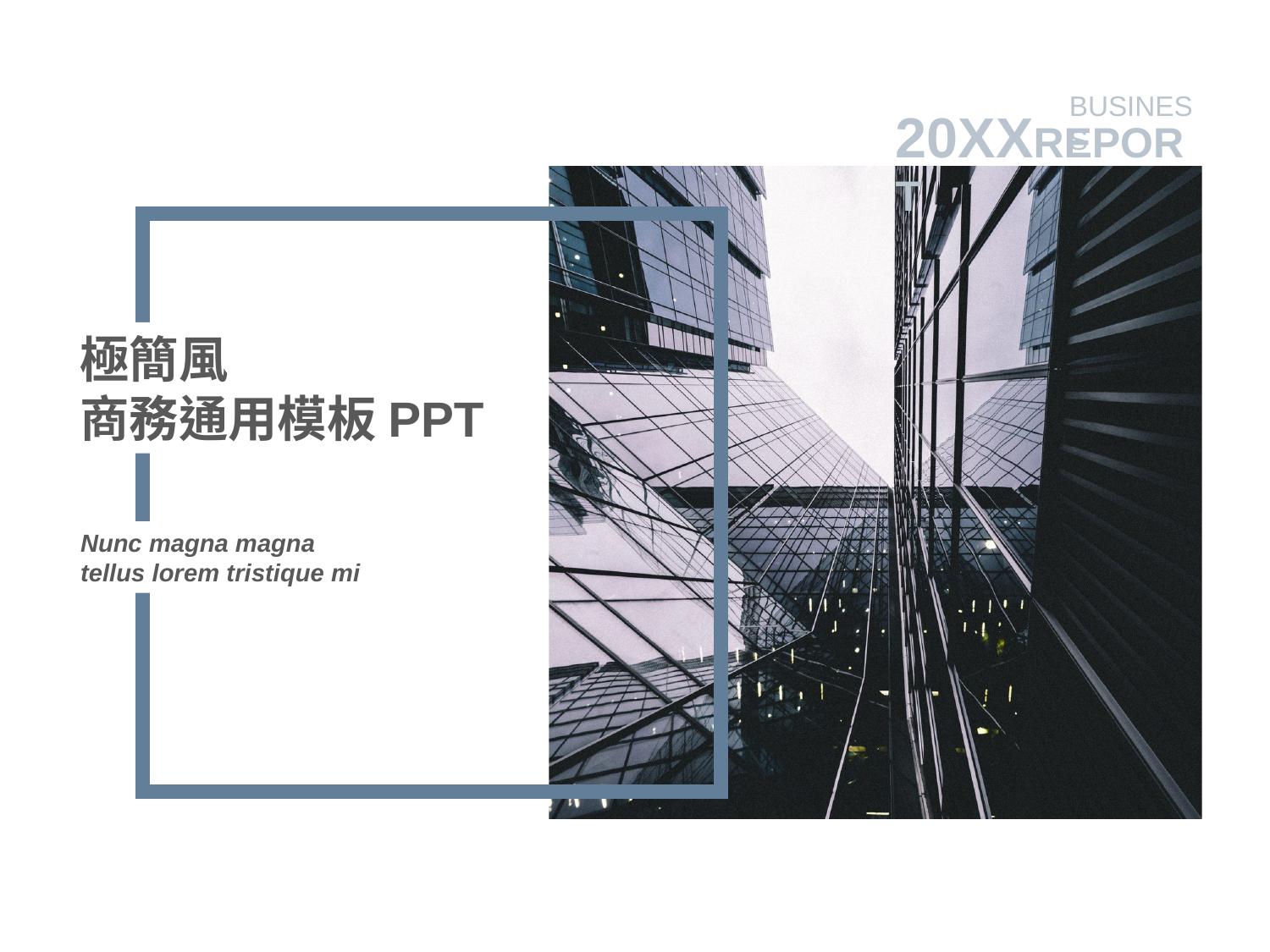

BUSINESS
20XXREPORT

極簡風
商務通用模板PPT
Nunc magna magna
tellus lorem tristique mi